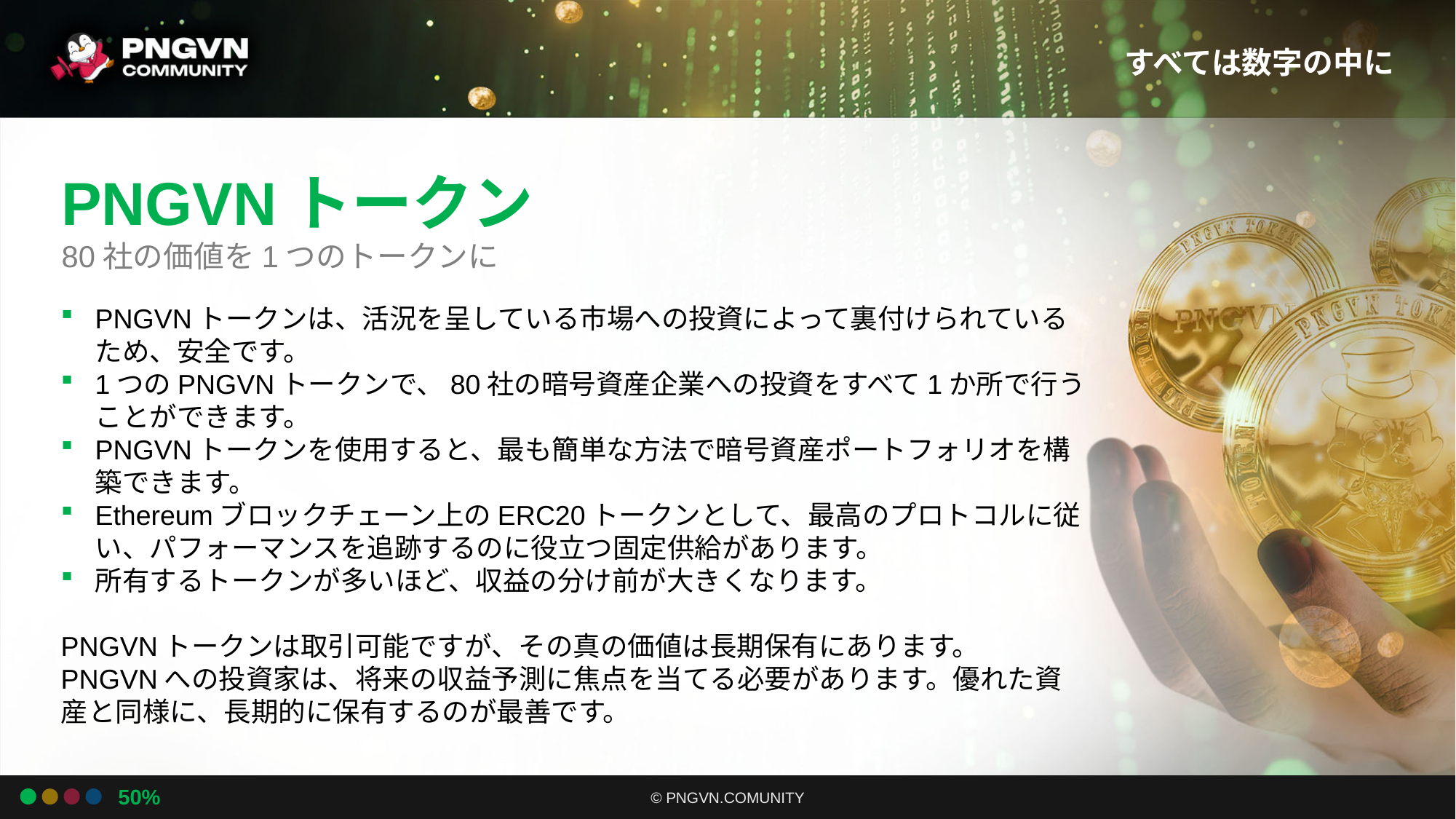

すべては数字の中に
PNGVNトークン
80社の価値を1つのトークンに
PNGVNトークンは、活況を呈している市場への投資によって裏付けられているため、安全です。
1つのPNGVNトークンで、80社の暗号資産企業への投資をすべて1か所で行うことができます。
PNGVNトークンを使用すると、最も簡単な方法で暗号資産ポートフォリオを構築できます。
Ethereumブロックチェーン上のERC20トークンとして、最高のプロトコルに従い、パフォーマンスを追跡するのに役立つ固定供給があります。
所有するトークンが多いほど、収益の分け前が大きくなります。

PNGVNトークンは取引可能ですが、その真の価値は長期保有にあります。
PNGVNへの投資家は、将来の収益予測に焦点を当てる必要があります。優れた資産と同様に、長期的に保有するのが最善です。
50%